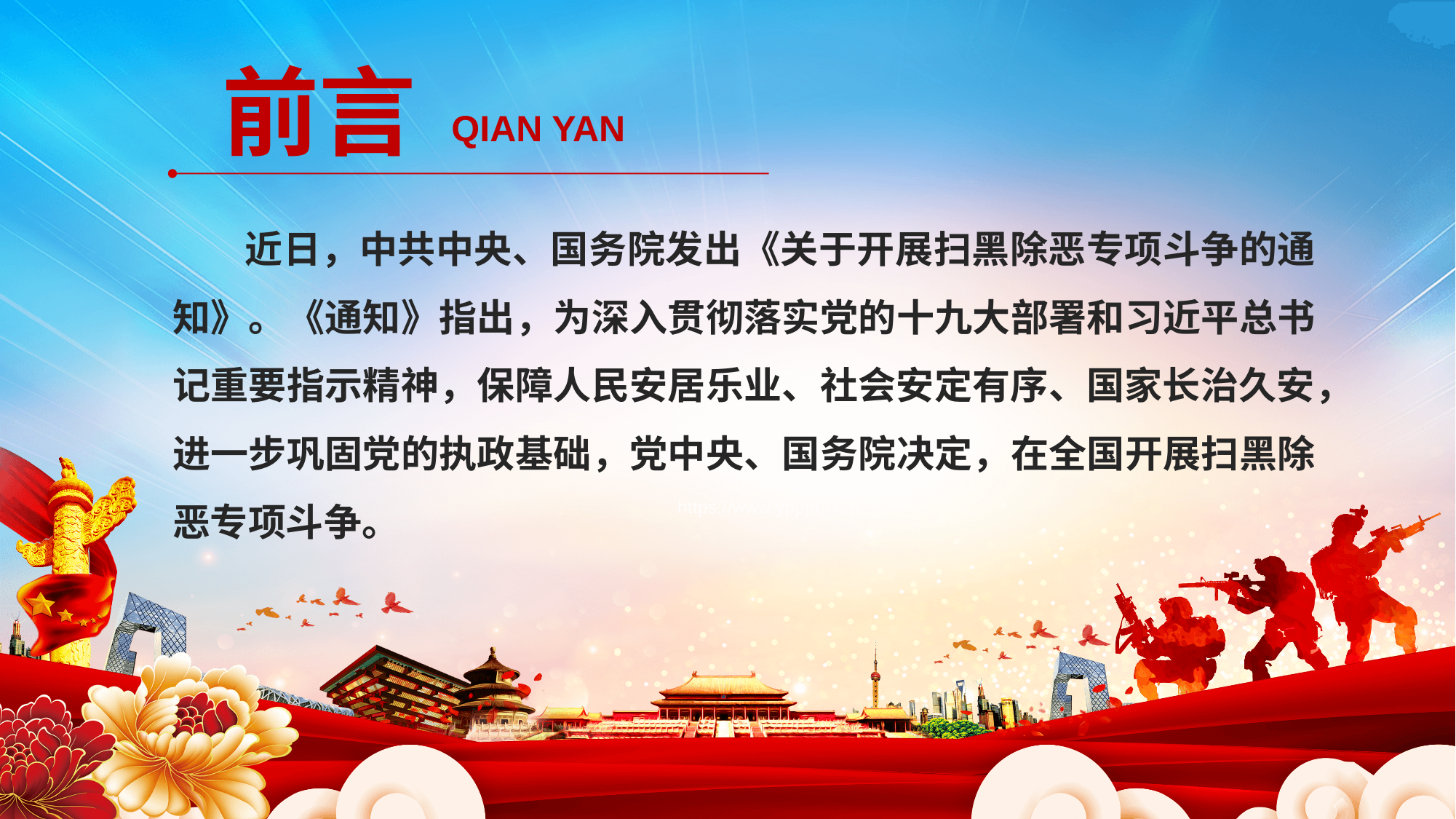

前言
QIAN YAN

       近日，中共中央、国务院发出《关于开展扫黑除恶专项斗争的通知》。《通知》指出，为深入贯彻落实党的十九大部署和习近平总书记重要指示精神，保障人民安居乐业、社会安定有序、国家长治久安，进一步巩固党的执政基础，党中央、国务院决定，在全国开展扫黑除恶专项斗争。
https://www.ypppt.com/